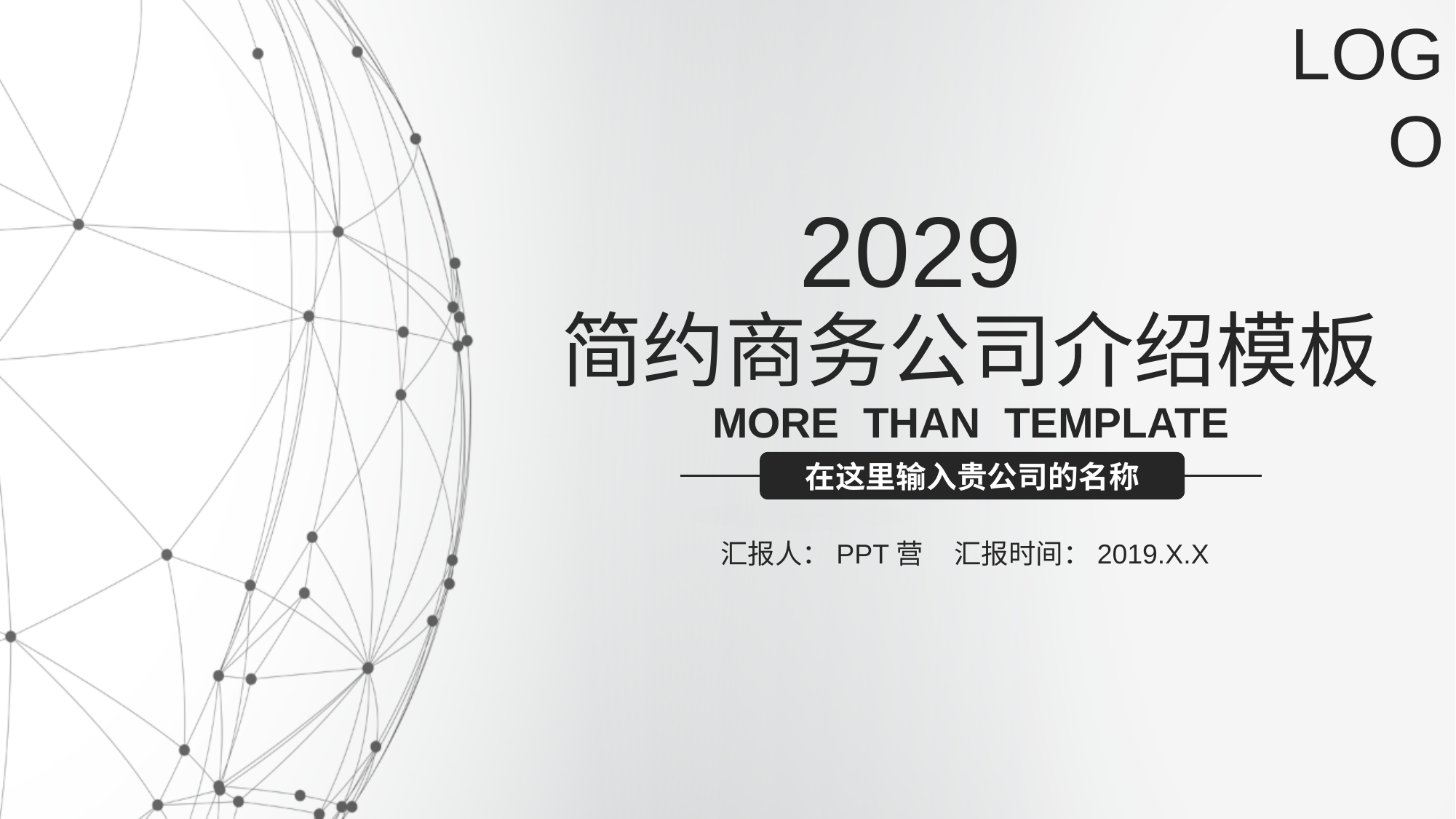

LOGO
2029
简约商务公司介绍模板
MORE  THAN  TEMPLATE
在这里输入贵公司的名称
汇报人：PPT营     汇报时间：2019.X.X